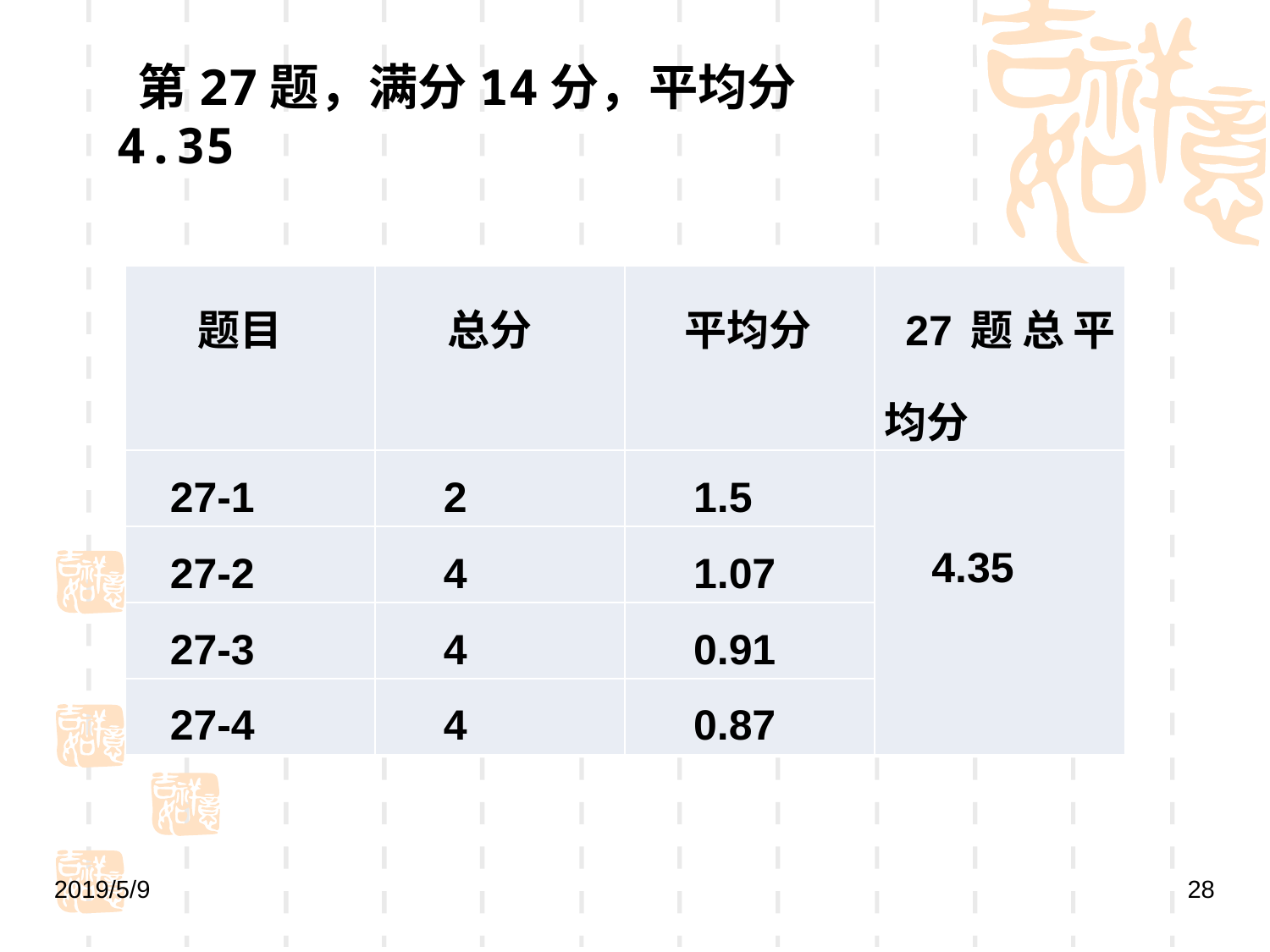

第27题，满分14分，平均分4.35

| 题目 | 总分 | 平均分 | 27题总平均分 |
| --- | --- | --- | --- |
| 27-1 | 2 | 1.5 | 4.35 |
| 27-2 | 4 | 1.07 |  |
| 27-3 | 4 | 0.91 |  |
| 27-4 | 4 | 0.87 |  |
2019/5/9
28